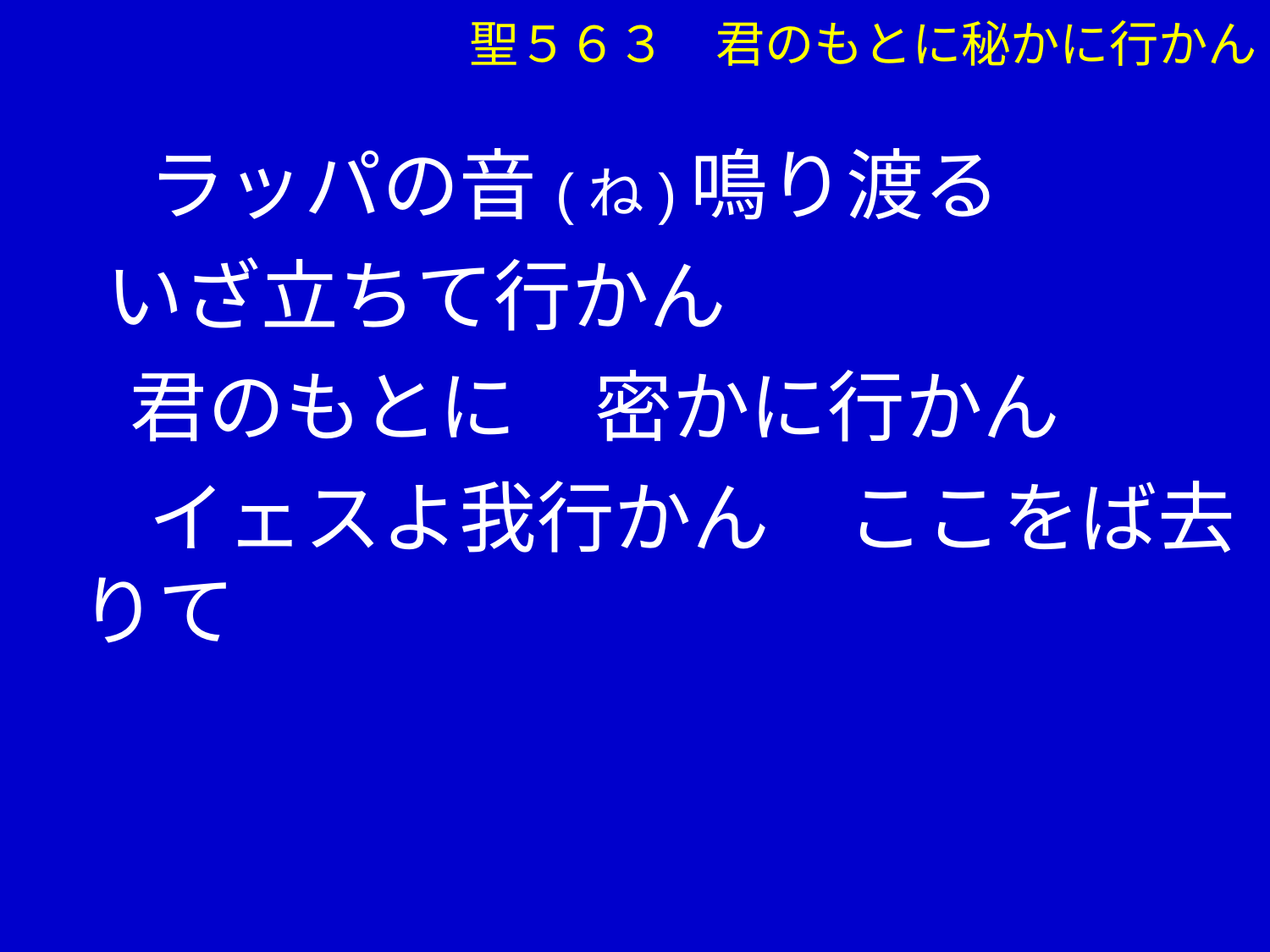

聖５６３　君のもとに秘かに行かん
 　ラッパの音(ね)鳴り渡る
   いざ立ちて行かん
　 君のもとに　密かに行かん
 　イェスよ我行かん　ここをば去りて